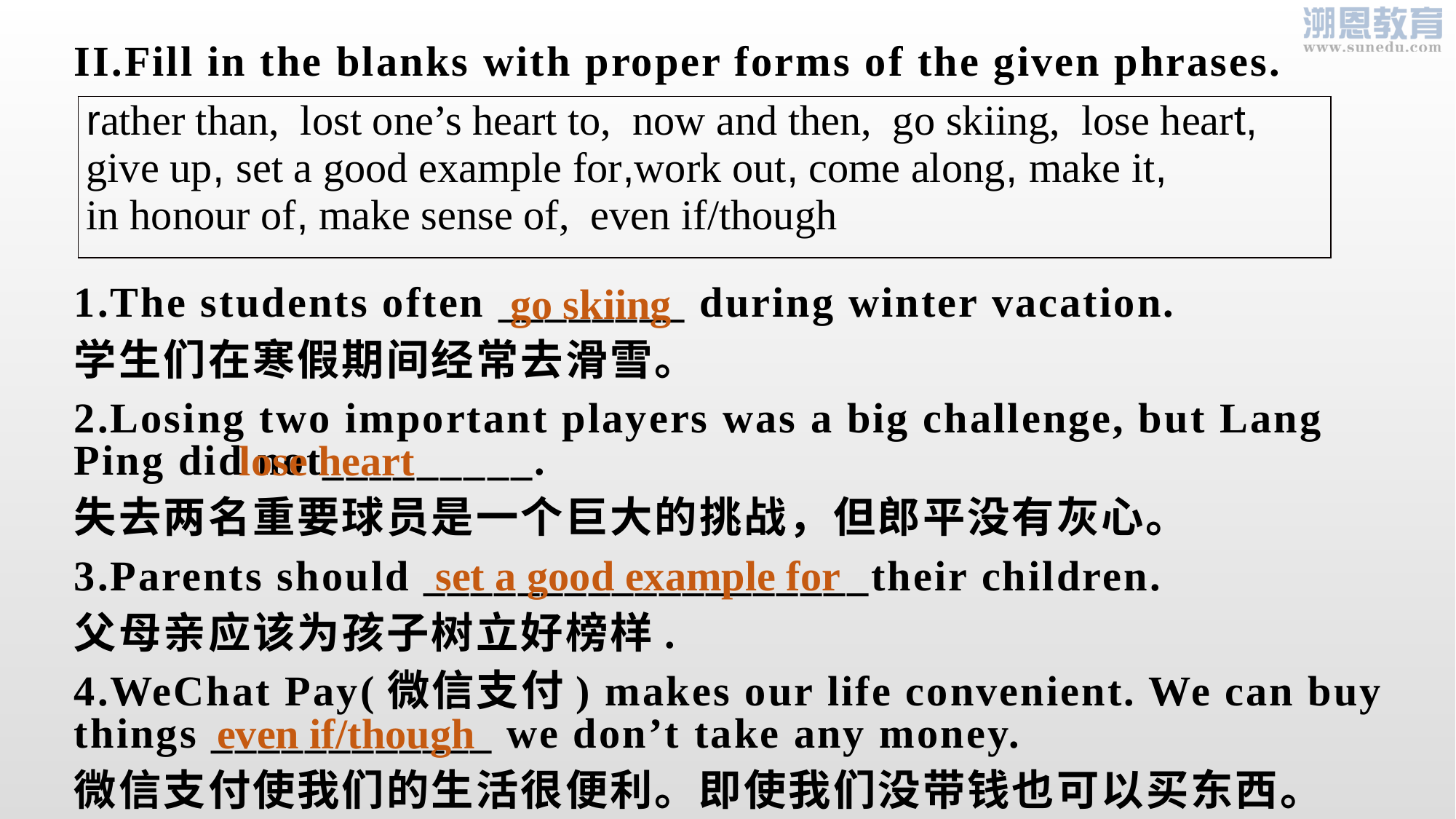

II.Fill in the blanks with proper forms of the given phrases.

1.The students often ________ during winter vacation.
学生们在寒假期间经常去滑雪。
2.Losing two important players was a big challenge, but Lang Ping did not_________.
失去两名重要球员是一个巨大的挑战，但郎平没有灰心。
3.Parents should ___________________their children.
父母亲应该为孩子树立好榜样.
4.WeChat Pay(微信支付) makes our life convenient. We can buy things ____________ we don’t take any money.
微信支付使我们的生活很便利。即使我们没带钱也可以买东西。

| rather than, lost one’s heart to, now and then, go skiing, lose heart, give up, set a good example for,work out, come along, make it, in honour of, make sense of, even if/though |
| --- |
go skiing
lose heart
set a good example for
even if/though